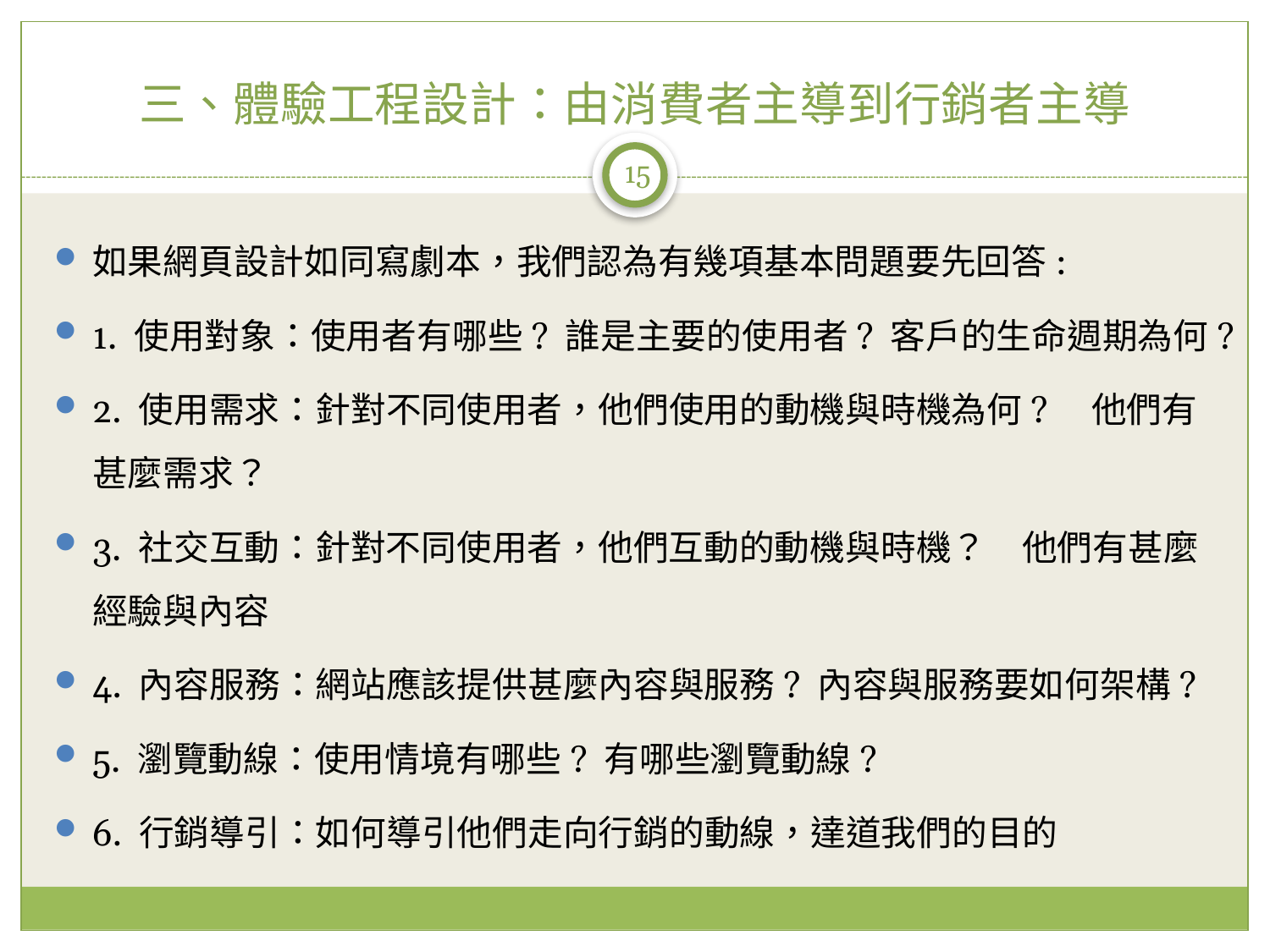

# 三、體驗工程設計：由消費者主導到行銷者主導
15
如果網頁設計如同寫劇本，我們認為有幾項基本問題要先回答:
1. 使用對象：使用者有哪些? 誰是主要的使用者? 客戶的生命週期為何?
2. 使用需求：針對不同使用者，他們使用的動機與時機為何?　他們有甚麼需求？
3. 社交互動：針對不同使用者，他們互動的動機與時機？　他們有甚麼經驗與內容
4. 內容服務：網站應該提供甚麼內容與服務? 內容與服務要如何架構?
5. 瀏覽動線：使用情境有哪些? 有哪些瀏覽動線?
6. 行銷導引：如何導引他們走向行銷的動線，達道我們的目的